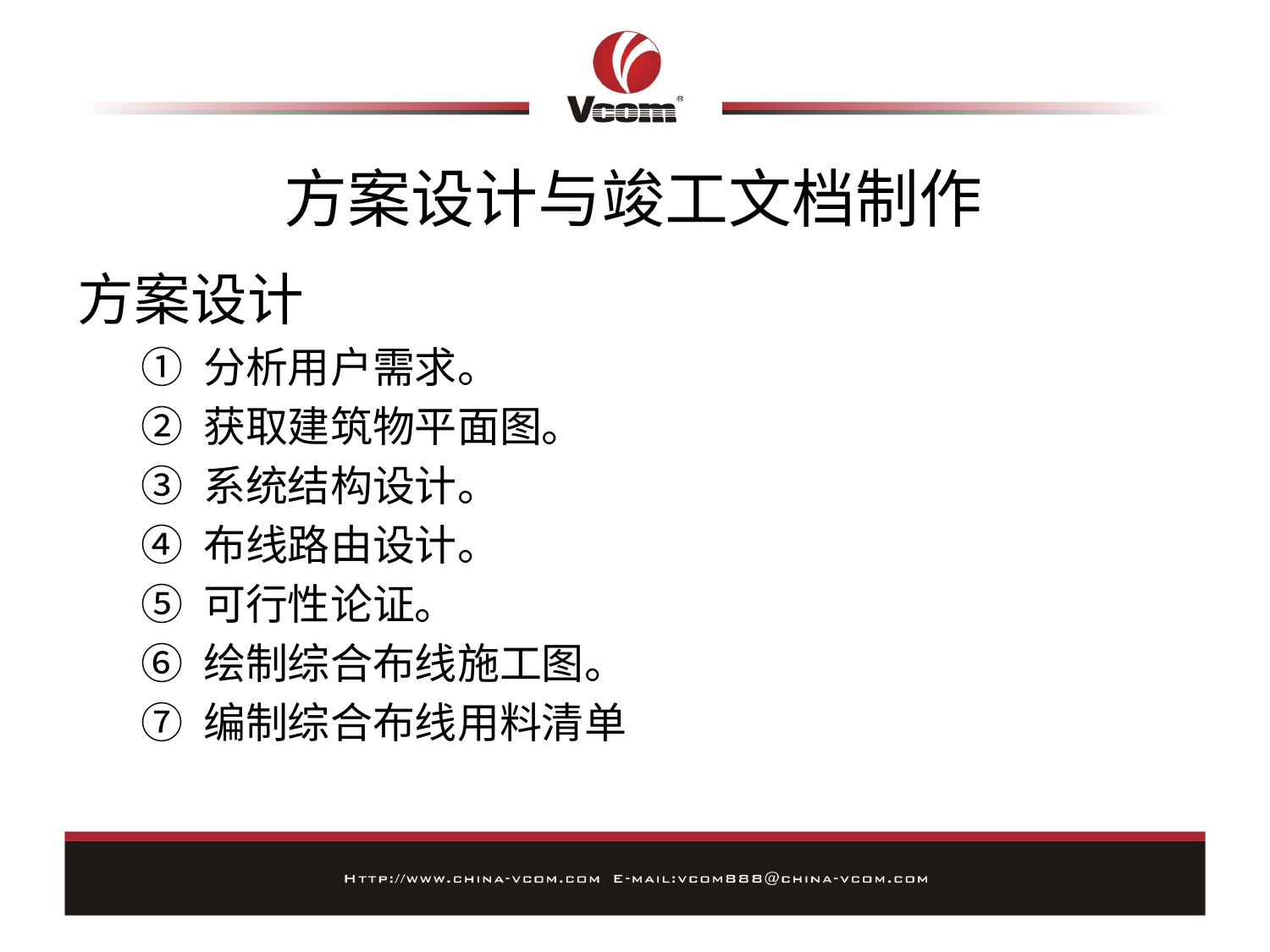

# 方案设计与竣工文档制作
方案设计
① 分析用户需求。
② 获取建筑物平面图。
③ 系统结构设计。
④ 布线路由设计。
⑤ 可行性论证。
⑥ 绘制综合布线施工图。
⑦ 编制综合布线用料清单